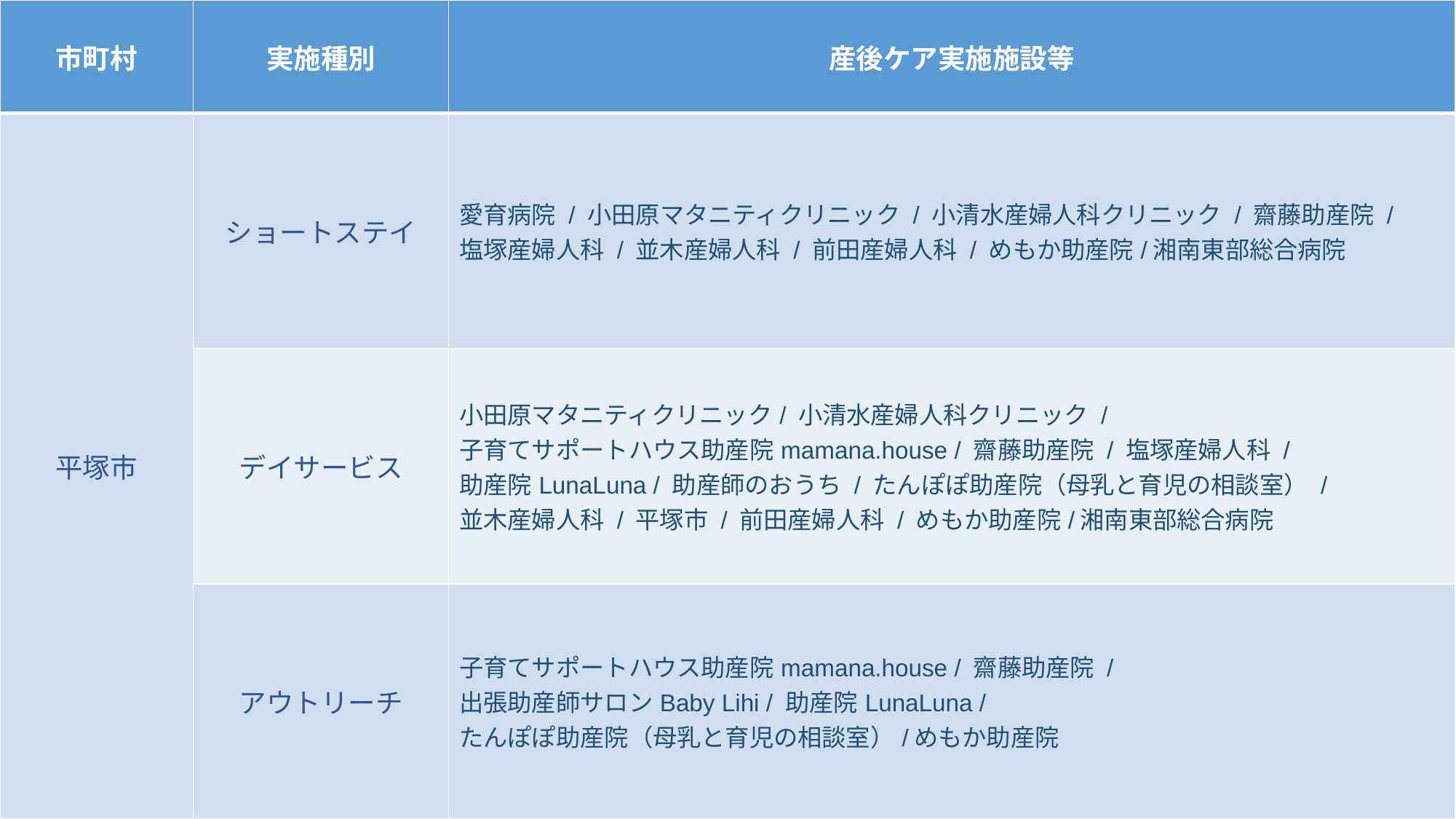

| 市町村 | 実施種別 | 産後ケア実施施設等 |
| --- | --- | --- |
| 平塚市 | ショートステイ | 愛育病院 / 小田原マタニティクリニック / 小清水産婦人科クリニック / 齋藤助産院 / 塩塚産婦人科 / 並木産婦人科 / 前田産婦人科 / めもか助産院/湘南東部総合病院 |
|  | デイサービス | 小田原マタニティクリニック/ 小清水産婦人科クリニック / 子育てサポートハウス助産院mamana.house / 齋藤助産院 / 塩塚産婦人科 / 助産院LunaLuna / 助産師のおうち / たんぽぽ助産院（母乳と育児の相談室） / 並木産婦人科 / 平塚市 / 前田産婦人科 / めもか助産院/湘南東部総合病院 |
|  | アウトリーチ | 子育てサポートハウス助産院mamana.house / 齋藤助産院 / 出張助産師サロンBaby Lihi / 助産院LunaLuna / たんぽぽ助産院（母乳と育児の相談室）/めもか助産院 |